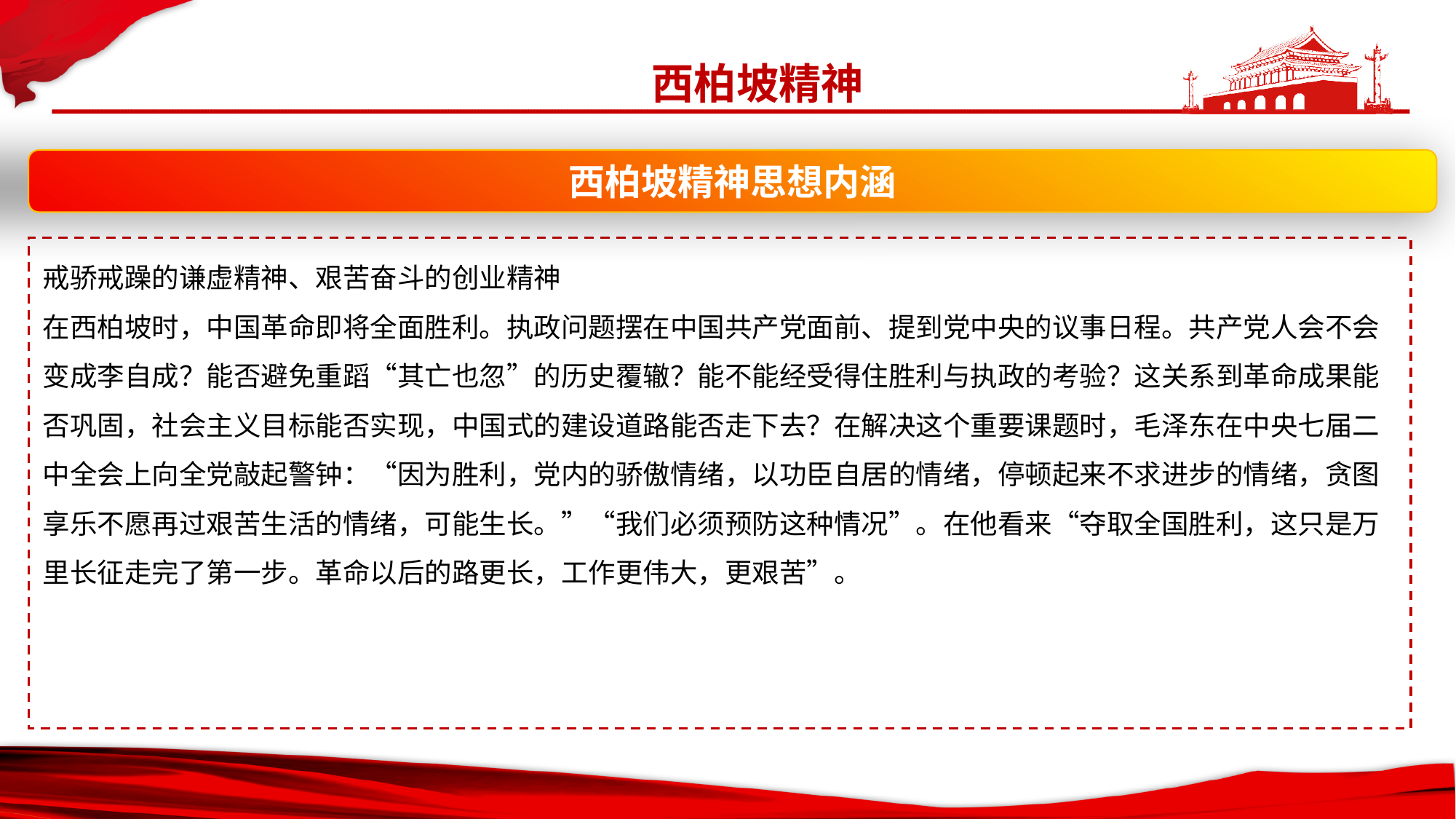

西柏坡精神
西柏坡精神思想内涵

戒骄戒躁的谦虚精神、艰苦奋斗的创业精神
在西柏坡时，中国革命即将全面胜利。执政问题摆在中国共产党面前、提到党中央的议事日程。共产党人会不会变成李自成？能否避免重蹈“其亡也忽”的历史覆辙？能不能经受得住胜利与执政的考验？这关系到革命成果能否巩固，社会主义目标能否实现，中国式的建设道路能否走下去？在解决这个重要课题时，毛泽东在中央七届二中全会上向全党敲起警钟：“因为胜利，党内的骄傲情绪，以功臣自居的情绪，停顿起来不求进步的情绪，贪图享乐不愿再过艰苦生活的情绪，可能生长。”“我们必须预防这种情况”。在他看来“夺取全国胜利，这只是万里长征走完了第一步。革命以后的路更长，工作更伟大，更艰苦”。